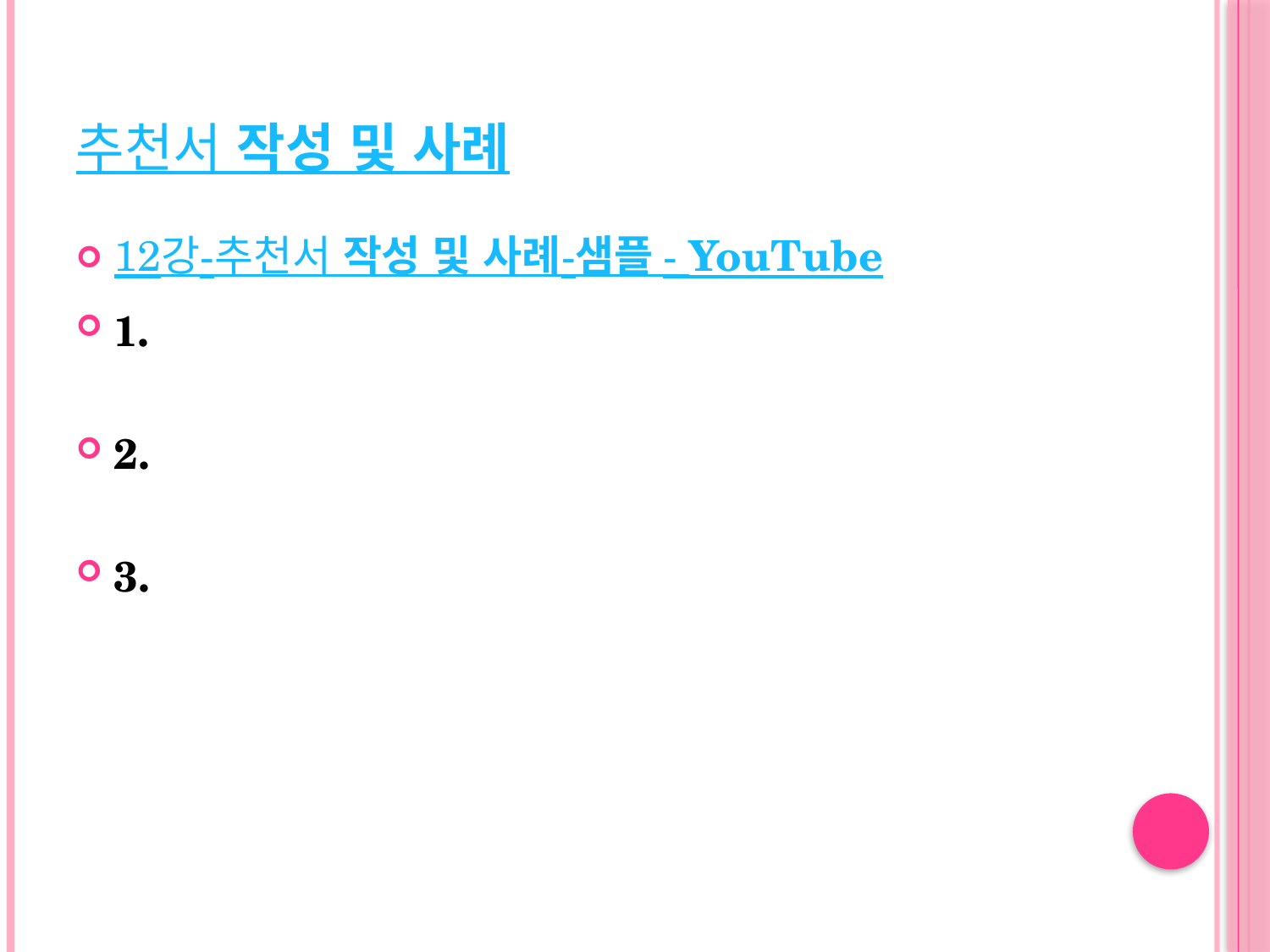

# 추천서 작성 및 사례
12강-추천서 작성 및 사례-샘플 - YouTube
1.

2.

3.